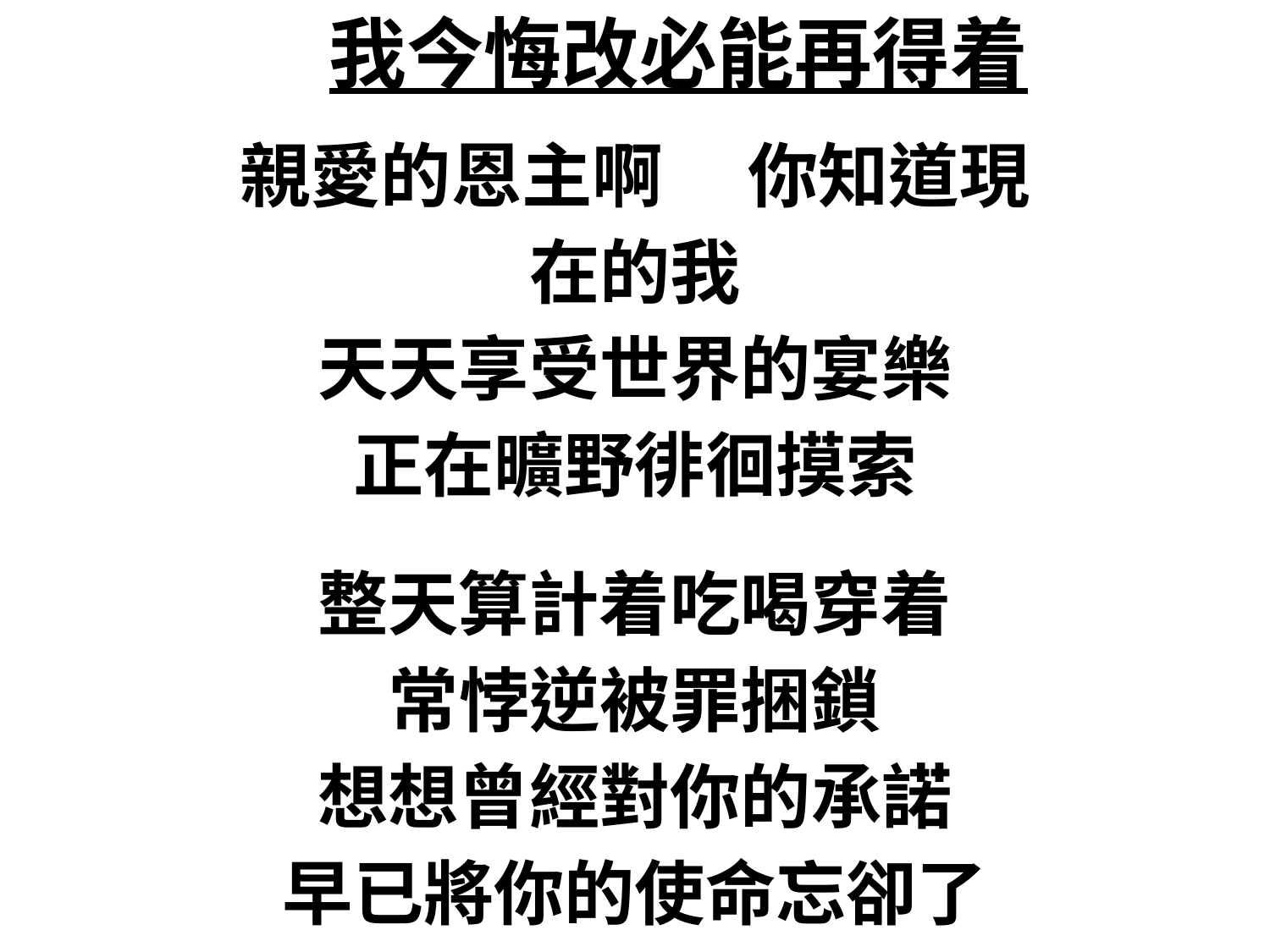

我今悔改必能再得着

親愛的恩主啊	你知道現在的我
天天享受世界的宴樂
正在曠野徘徊摸索

整天算計着吃喝穿着
常悖逆被罪捆鎖
想想曾經對你的承諾
早已將你的使命忘卻了